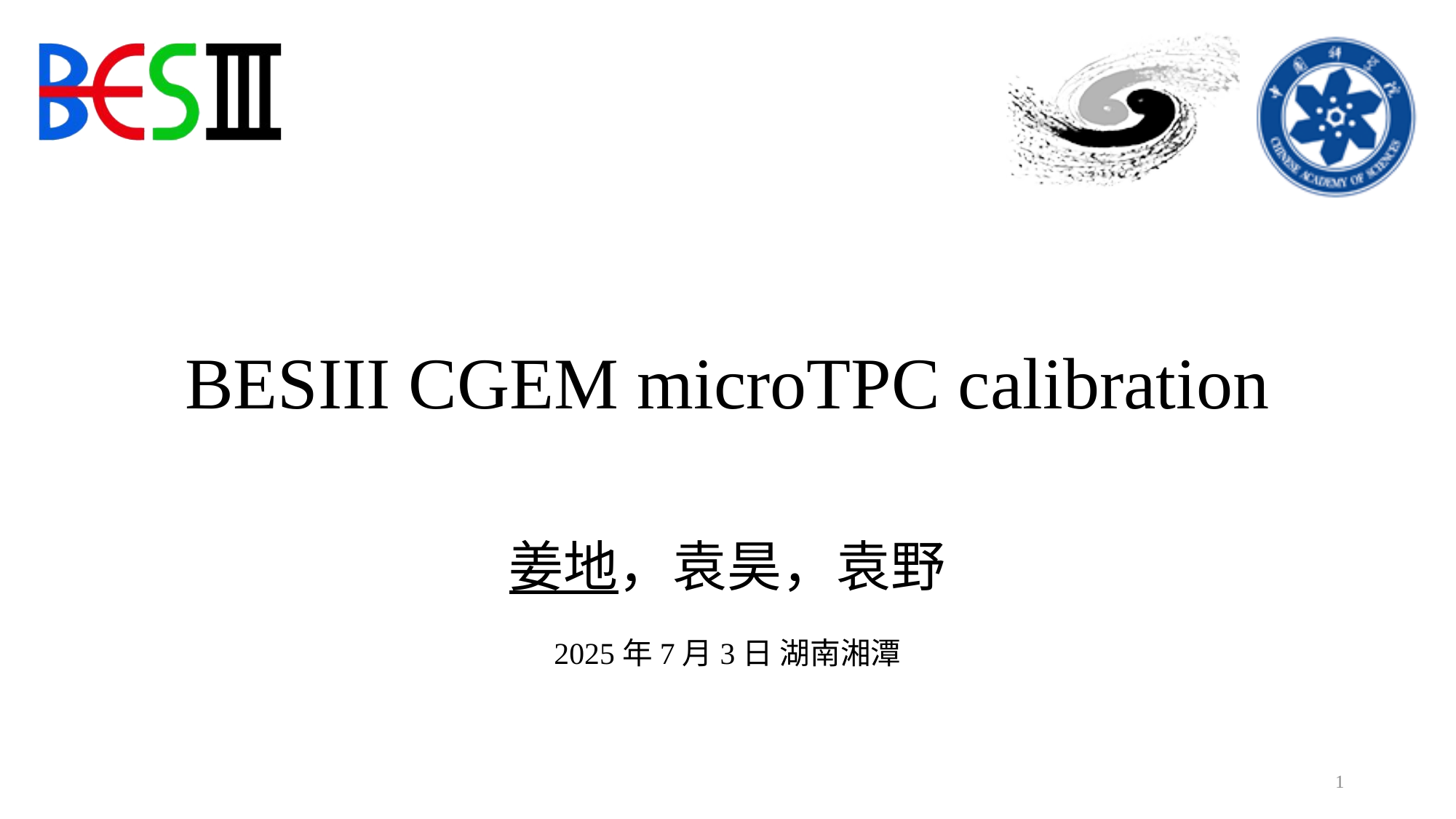

BESIII CGEM microTPC calibration
姜地，袁昊，袁野

2025年7月3日 湖南湘潭
1